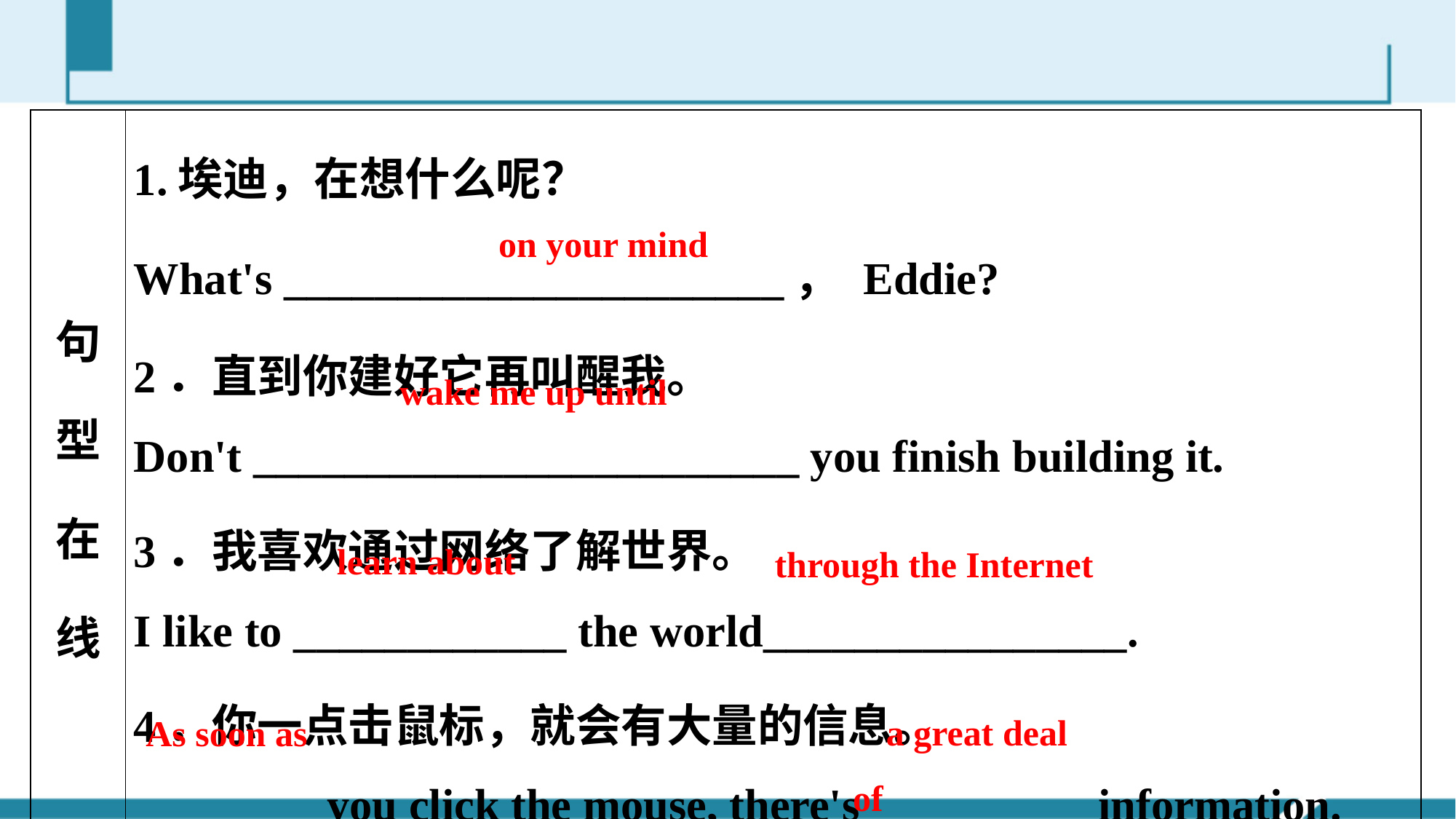

| 句型在线 | 1.埃迪，在想什么呢？ What's \_\_\_\_\_\_\_\_\_\_\_\_\_\_\_\_\_\_\_\_\_\_， Eddie? 2．直到你建好它再叫醒我。 Don't \_\_\_\_\_\_\_\_\_\_\_\_\_\_\_\_\_\_\_\_\_\_\_\_ you finish building it. 3．我喜欢通过网络了解世界。 I like to \_\_\_\_\_\_\_\_\_\_\_\_ the world\_\_\_\_\_\_\_\_\_\_\_\_\_\_\_\_. 4．你一点击鼠标，就会有大量的信息。 \_\_\_\_\_\_\_\_ you click the mouse, there's \_\_\_\_\_\_\_\_\_\_information. |
| --- | --- |
on your mind
wake me up until
learn about
through the Internet
a great deal of
As soon as